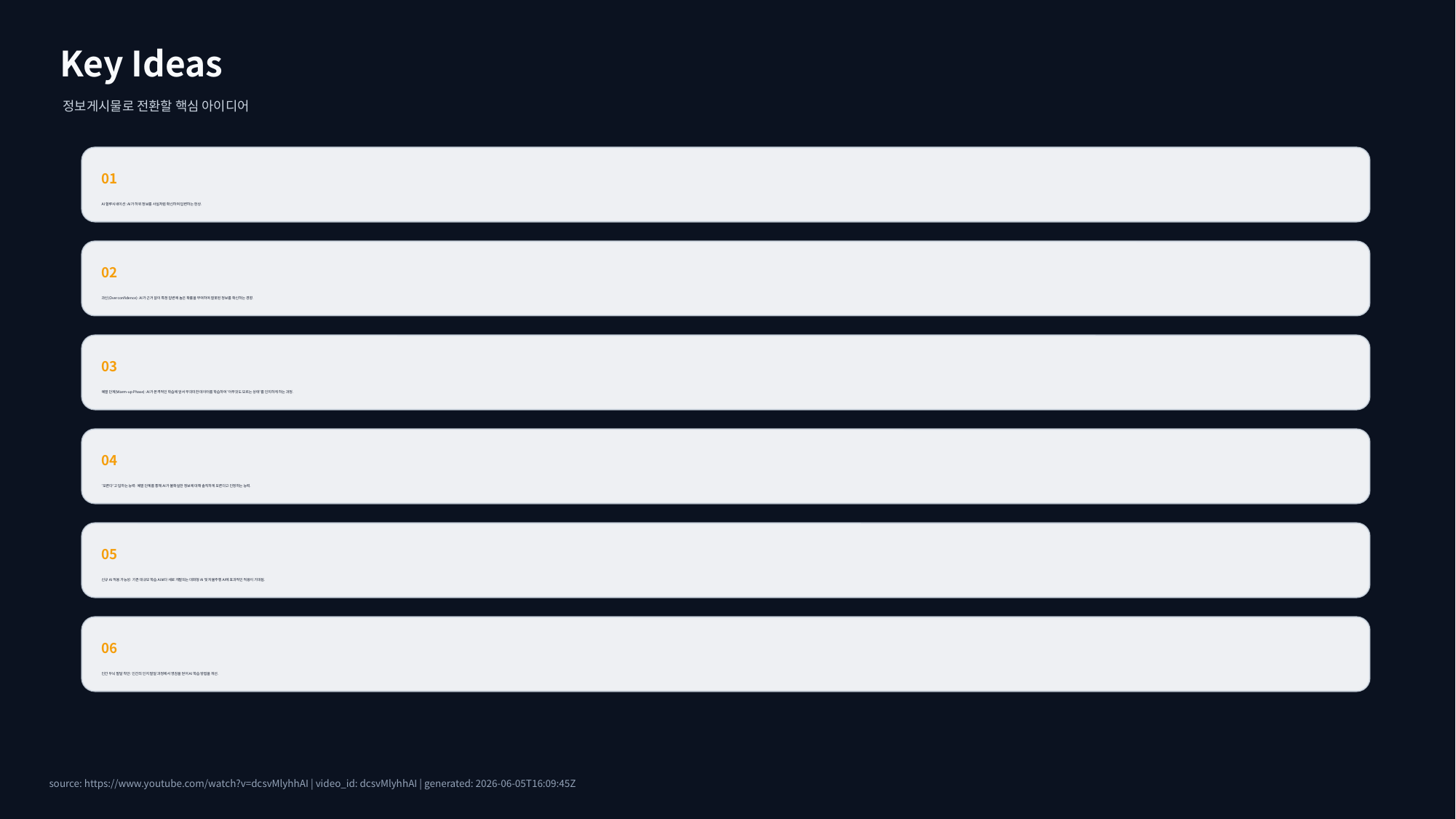

Key Ideas
정보게시물로 전환할 핵심 아이디어

01
AI 할루시네이션: AI가 허위 정보를 사실처럼 확신하여 답변하는 현상.

02
과신(Overconfidence): AI가 근거 없이 특정 답변에 높은 확률을 부여하여 잘못된 정보를 확신하는 경향.

03
예열 단계(Warm-up Phase): AI가 본격적인 학습에 앞서 무의미한 데이터를 학습하여 '아무것도 모르는 상태'를 인지하게 하는 과정.

04
'모른다'고 답하는 능력: 예열 단계를 통해 AI가 불확실한 정보에 대해 솔직하게 모른다고 인정하는 능력.

05
신규 AI 적용 가능성: 기존 대규모 학습 AI보다 새로 개발되는 대화형 AI 및 자율주행 AI에 효과적인 적용이 기대됨.

06
인간 두뇌 발달 착안: 인간의 인지 발달 과정에서 영감을 얻어 AI 학습 방법을 개선.
source: https://www.youtube.com/watch?v=dcsvMlyhhAI | video_id: dcsvMlyhhAI | generated: 2026-06-05T16:09:45Z